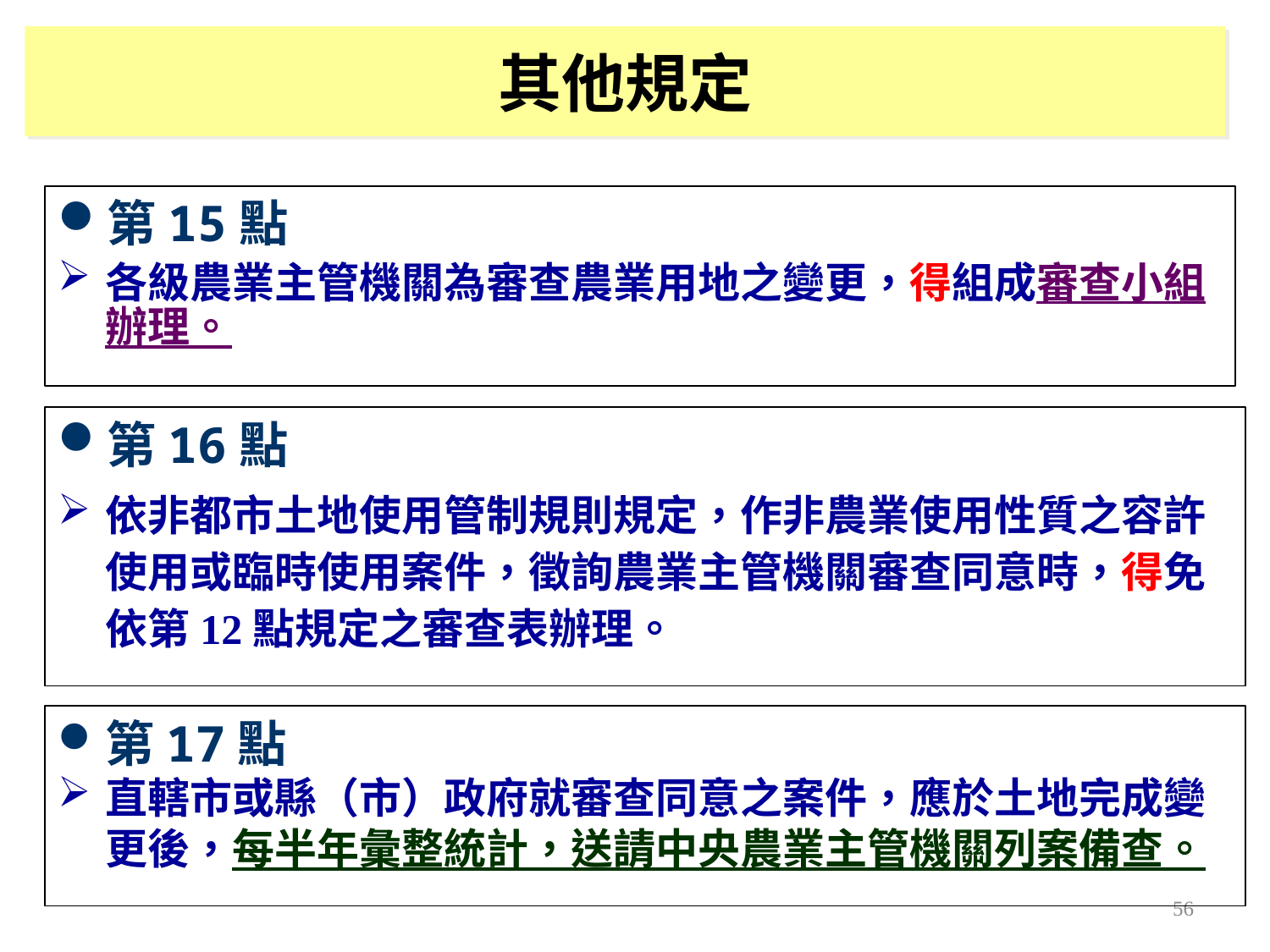

其他規定

第15點
各級農業主管機關為審查農業用地之變更，得組成審查小組辦理。
第16點
依非都市土地使用管制規則規定，作非農業使用性質之容許使用或臨時使用案件，徵詢農業主管機關審查同意時，得免依第12點規定之審查表辦理。
第17點
直轄市或縣（市）政府就審查同意之案件，應於土地完成變更後，每半年彙整統計，送請中央農業主管機關列案備查。
56